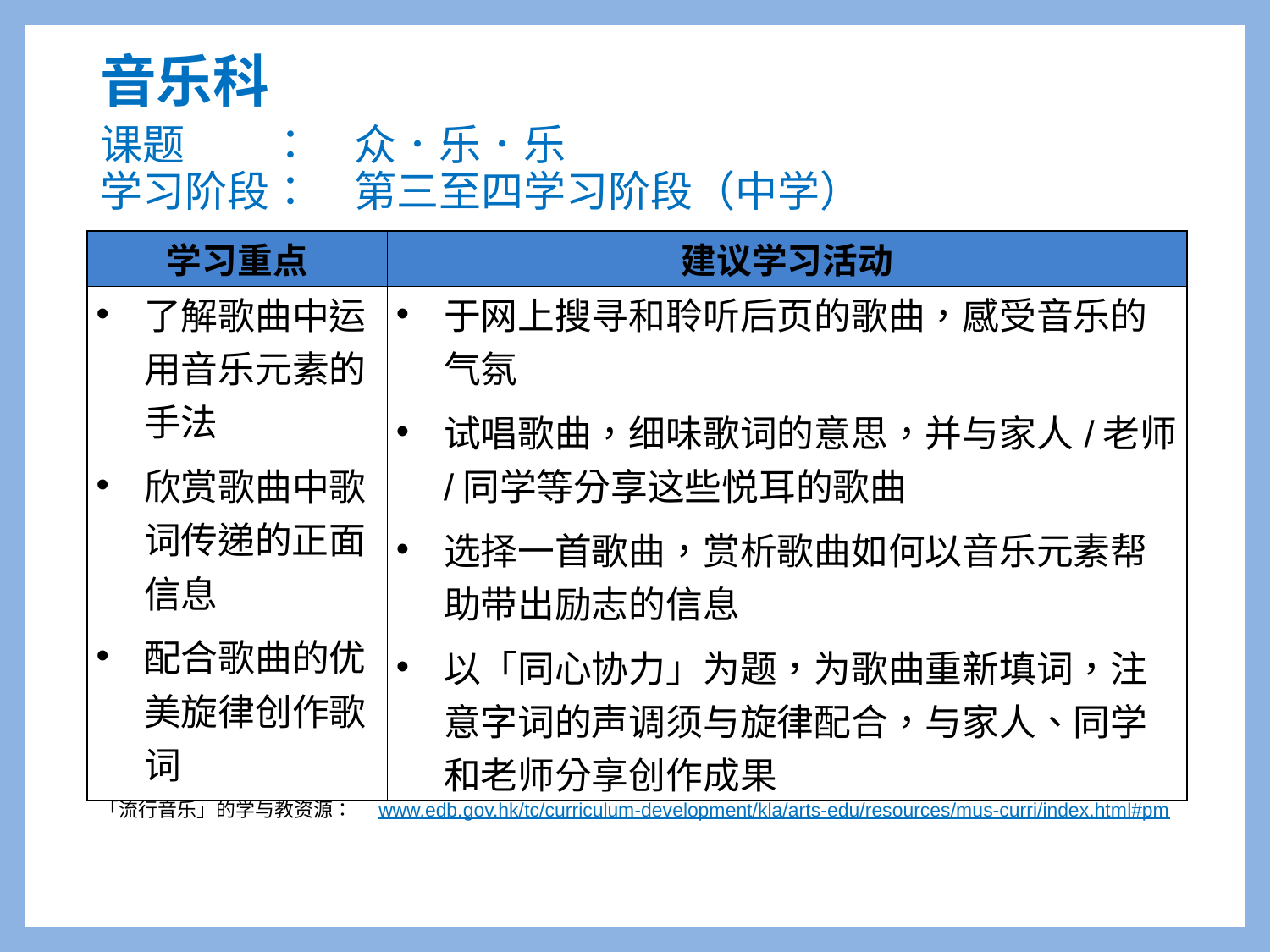

音乐科
# 课题　　：　众．乐．乐 学习阶段：　第三至四学习阶段（中学）
| 学习重点 | 建议学习活动 |
| --- | --- |
| 了解歌曲中运用音乐元素的手法 欣赏歌曲中歌词传递的正面信息 配合歌曲的优美旋律创作歌词 | 于网上搜寻和聆听后页的歌曲，感受音乐的气氛 试唱歌曲，细味歌词的意思，并与家人/老师/同学等分享这些悦耳的歌曲 选择一首歌曲，赏析歌曲如何以音乐元素帮助带出励志的信息 以「同心协力」为题，为歌曲重新填词，注意字词的声调须与旋律配合，与家人、同学和老师分享创作成果 |
「流行音乐」的学与教资源：
www.edb.gov.hk/tc/curriculum-development/kla/arts-edu/resources/mus-curri/index.html#pm